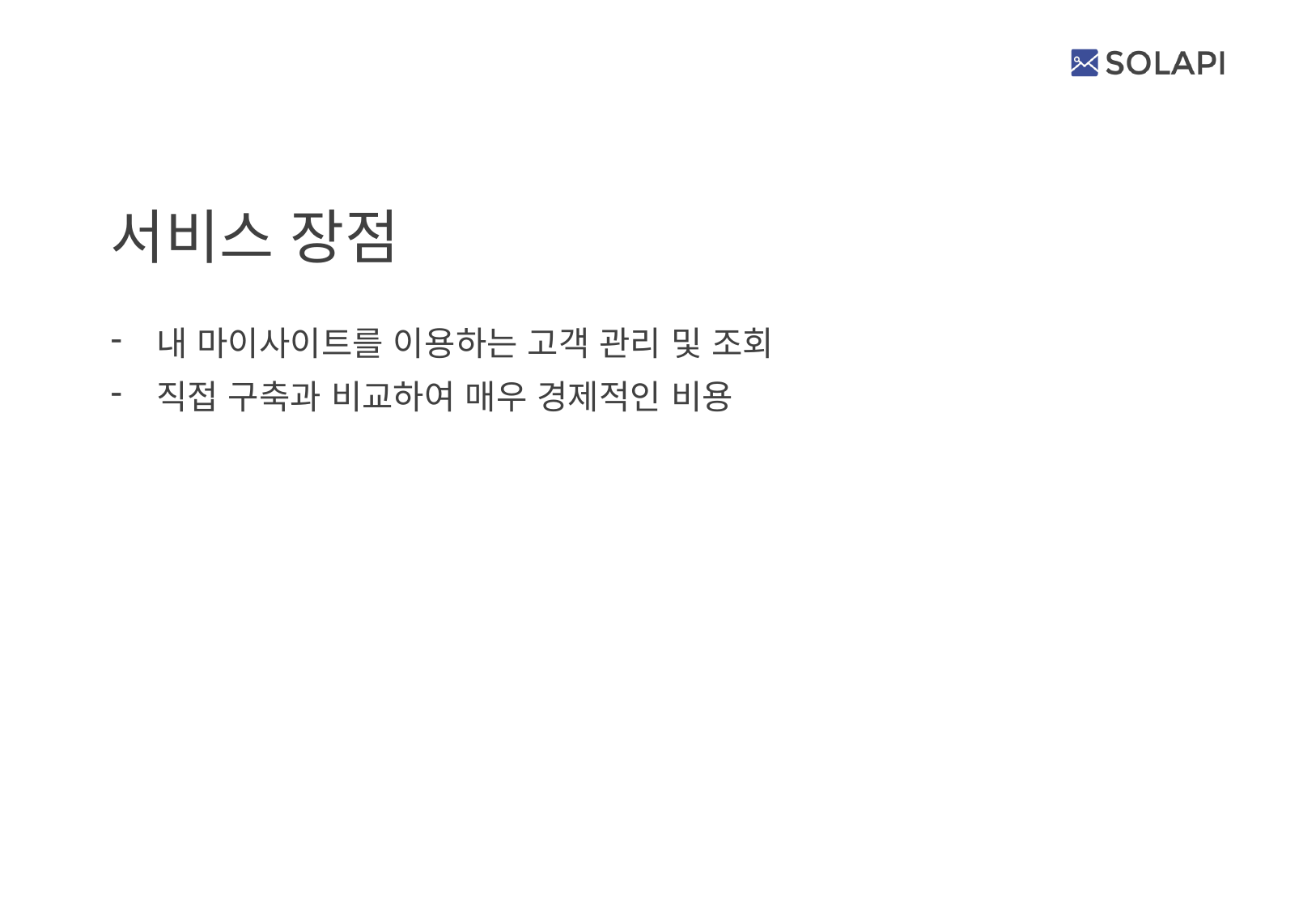

# 서비스 장점
내 마이사이트를 이용하는 고객 관리 및 조회
직접 구축과 비교하여 매우 경제적인 비용